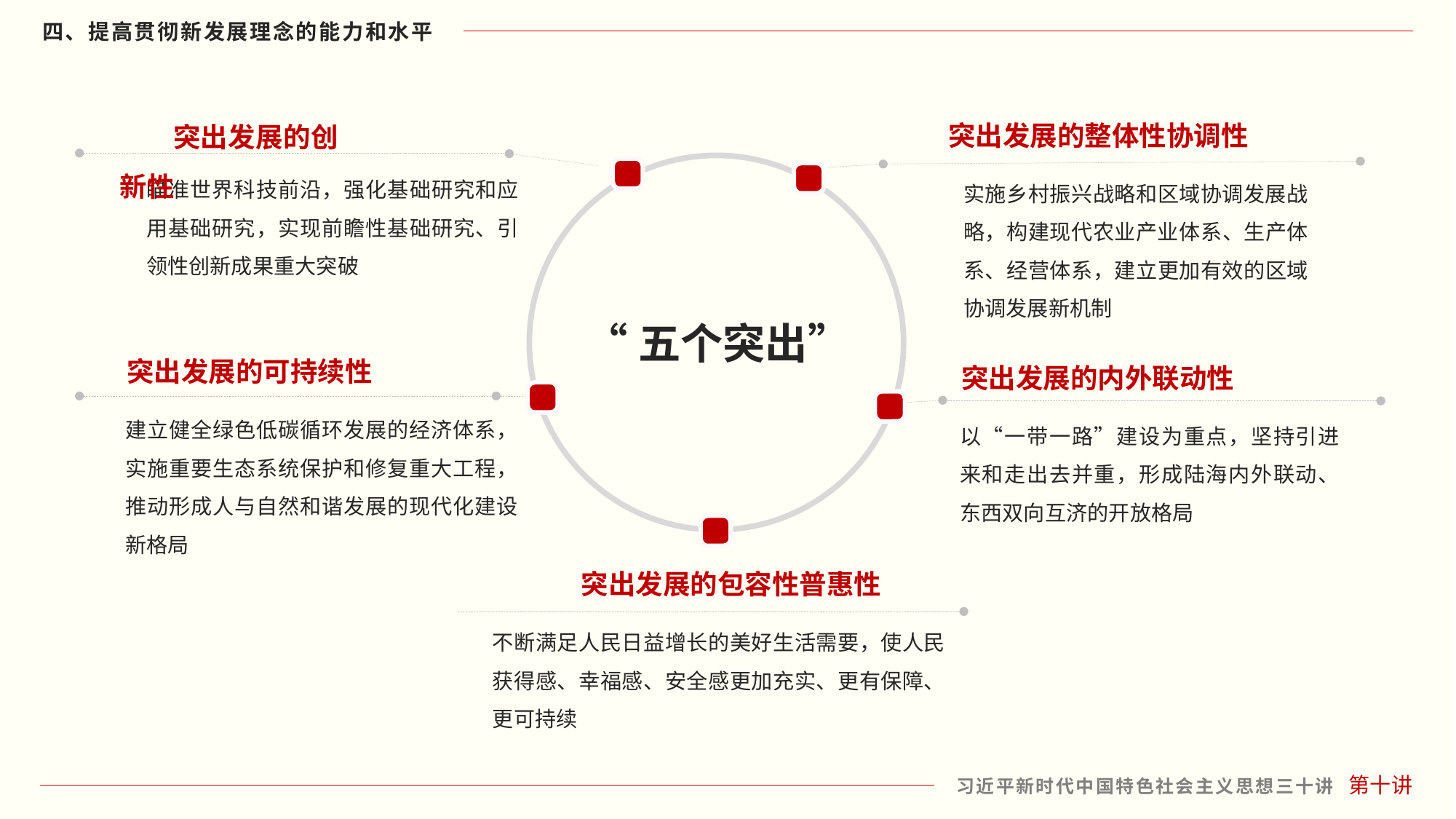

突出发展的创新性
突出发展的整体性协调性

“五个突出”
瞄准世界科技前沿，强化基础研究和应用基础研究，实现前瞻性基础研究、引领性创新成果重大突破

实施乡村振兴战略和区域协调发展战略，构建现代农业产业体系、生产体系、经营体系，建立更加有效的区域协调发展新机制

突出发展的可持续性
突出发展的内外联动性

建立健全绿色低碳循环发展的经济体系，实施重要生态系统保护和修复重大工程，推动形成人与自然和谐发展的现代化建设新格局
以“一带一路”建设为重点，坚持引进来和走出去并重，形成陆海内外联动、东西双向互济的开放格局

突出发展的包容性普惠性
不断满足人民日益增长的美好生活需要，使人民获得感、幸福感、安全感更加充实、更有保障、更可持续